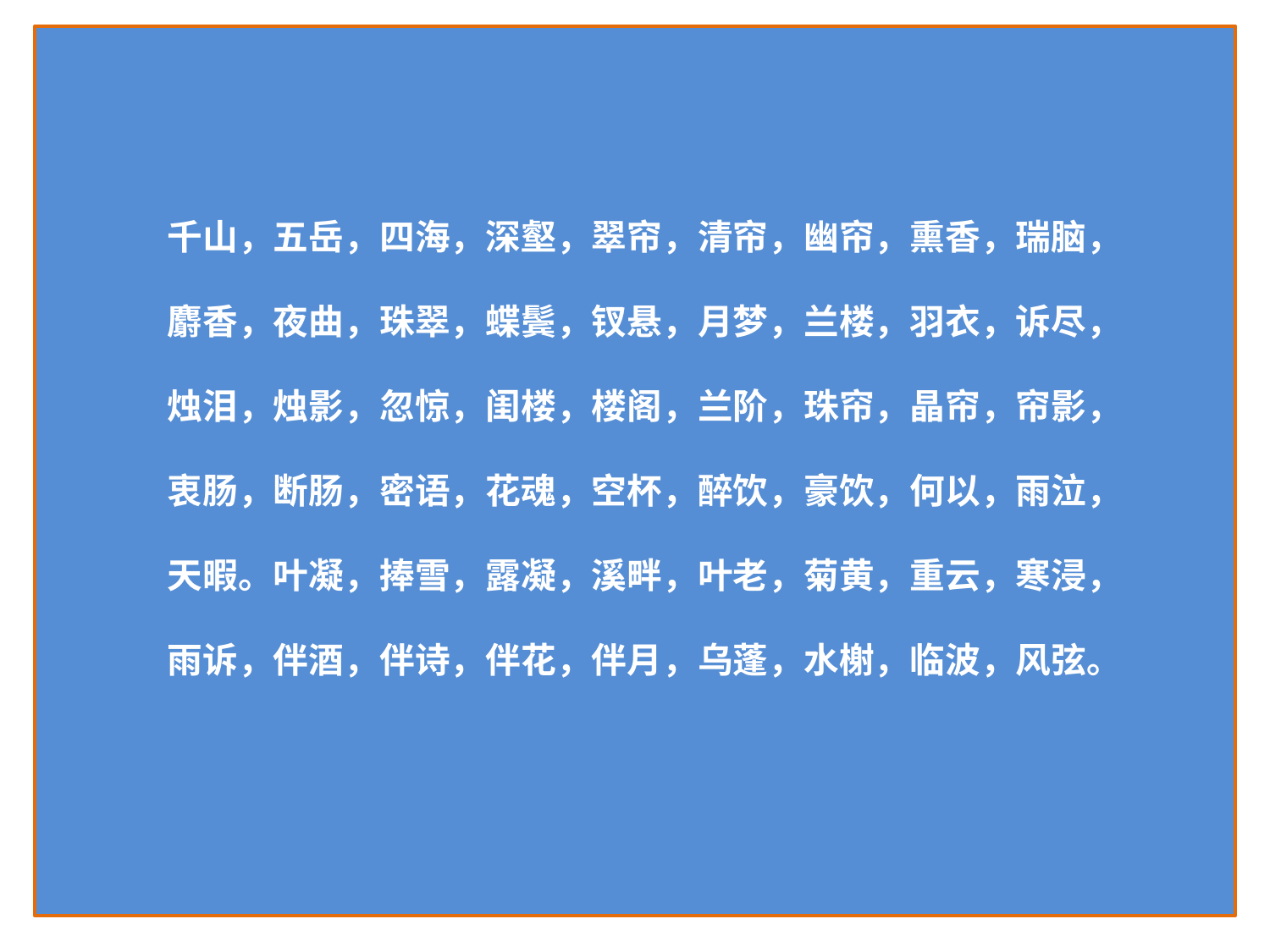

千山，五岳，四海，深壑，翠帘，清帘，幽帘，熏香，瑞脑，麝香，夜曲，珠翠，蝶鬓，钗悬，月梦，兰楼，羽衣，诉尽，烛泪，烛影，忽惊，闺楼，楼阁，兰阶，珠帘，晶帘，帘影，衷肠，断肠，密语，花魂，空杯，醉饮，豪饮，何以，雨泣，天暇。叶凝，捧雪，露凝，溪畔，叶老，菊黄，重云，寒浸，雨诉，伴酒，伴诗，伴花，伴月，乌蓬，水榭，临波，风弦。